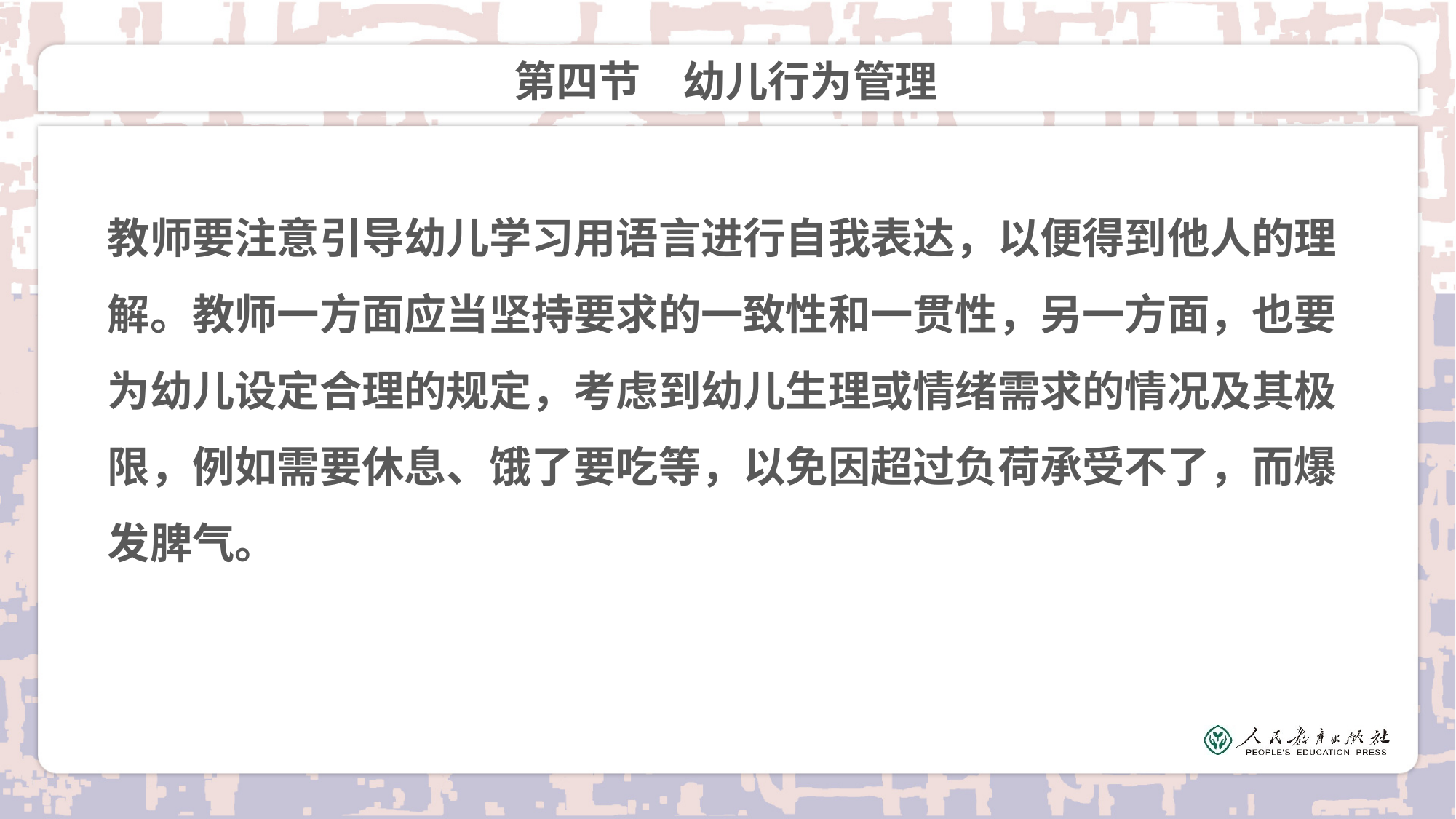

# 第四节　幼儿行为管理
教师要注意引导幼儿学习用语言进行自我表达，以便得到他人的理解。教师一方面应当坚持要求的一致性和一贯性，另一方面，也要为幼儿设定合理的规定，考虑到幼儿生理或情绪需求的情况及其极限，例如需要休息、饿了要吃等，以免因超过负荷承受不了，而爆发脾气。